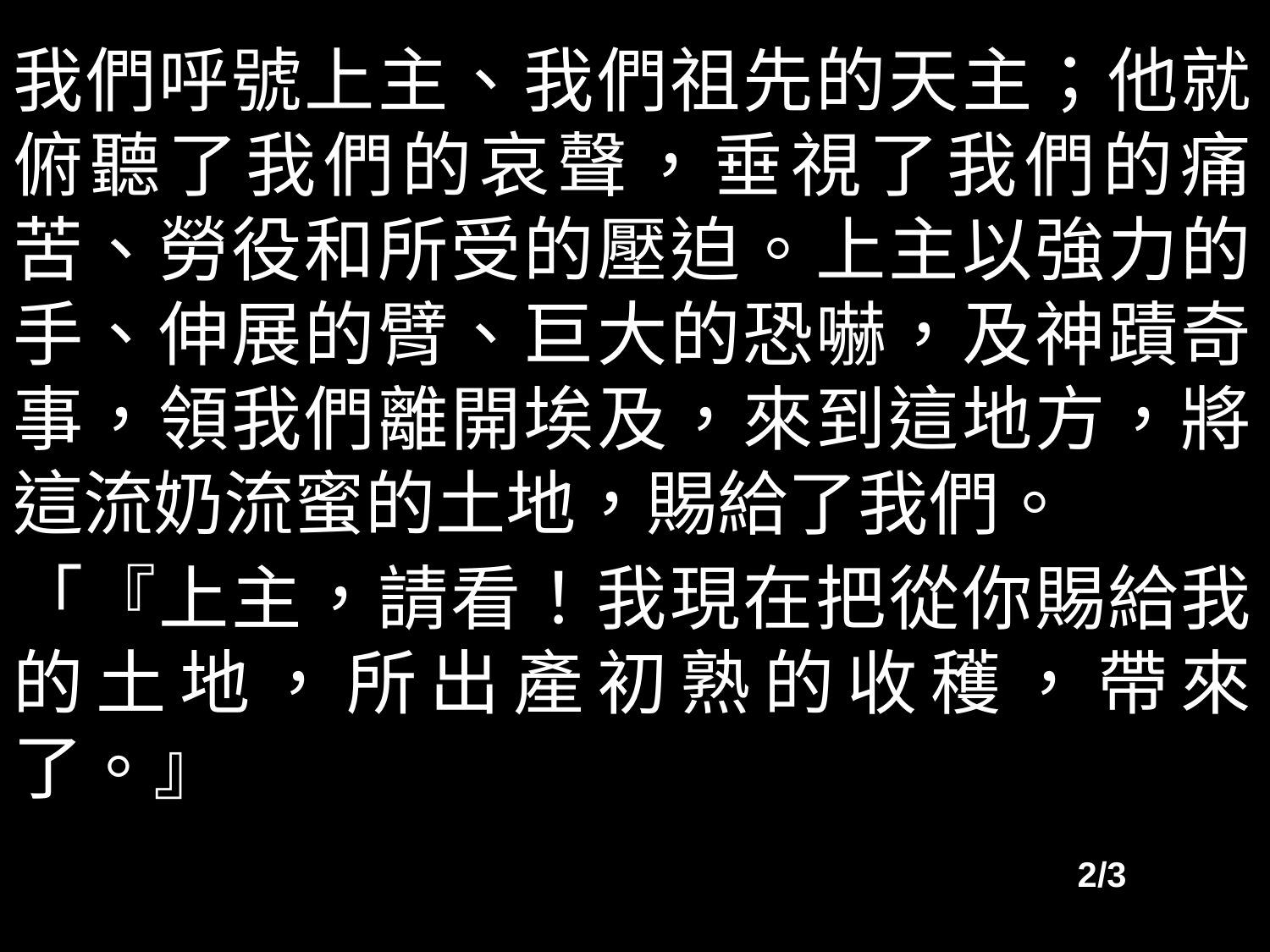

我們呼號上主、我們祖先的天主；他就俯聽了我們的哀聲，垂視了我們的痛苦、勞役和所受的壓迫。上主以強力的手、伸展的臂、巨大的恐嚇，及神蹟奇事，領我們離開埃及，來到這地方，將這流奶流蜜的土地，賜給了我們。
「『上主，請看！我現在把從你賜給我的土地，所出產初熟的收穫，帶來了。』

2/3